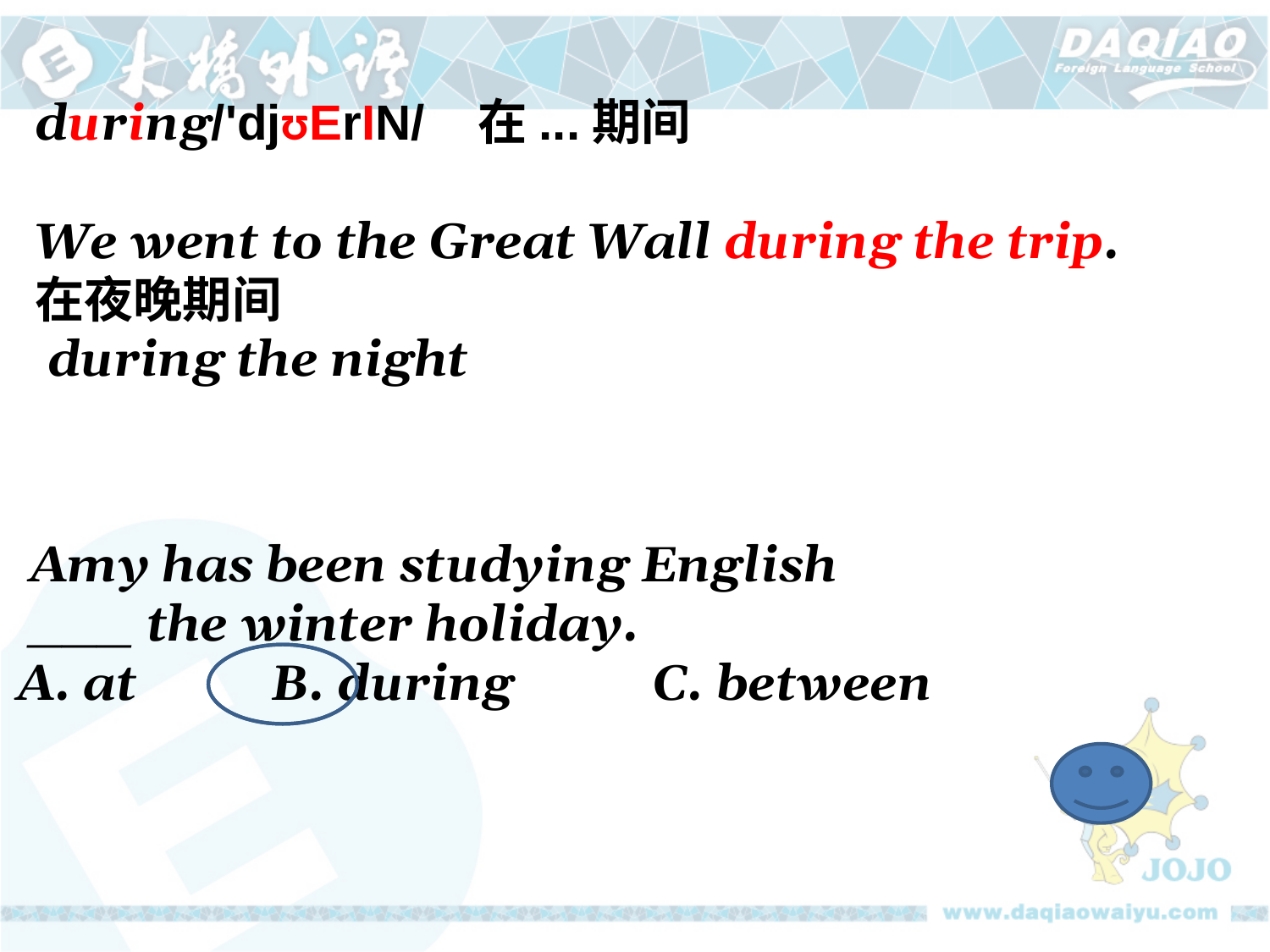

during/'djʊErIN/   在...期间

We went to the Great Wall during the trip.
在夜晚期间
 during the night
 Amy has been studying English
 ___ the winter holiday.
A. at		B. during		C. between